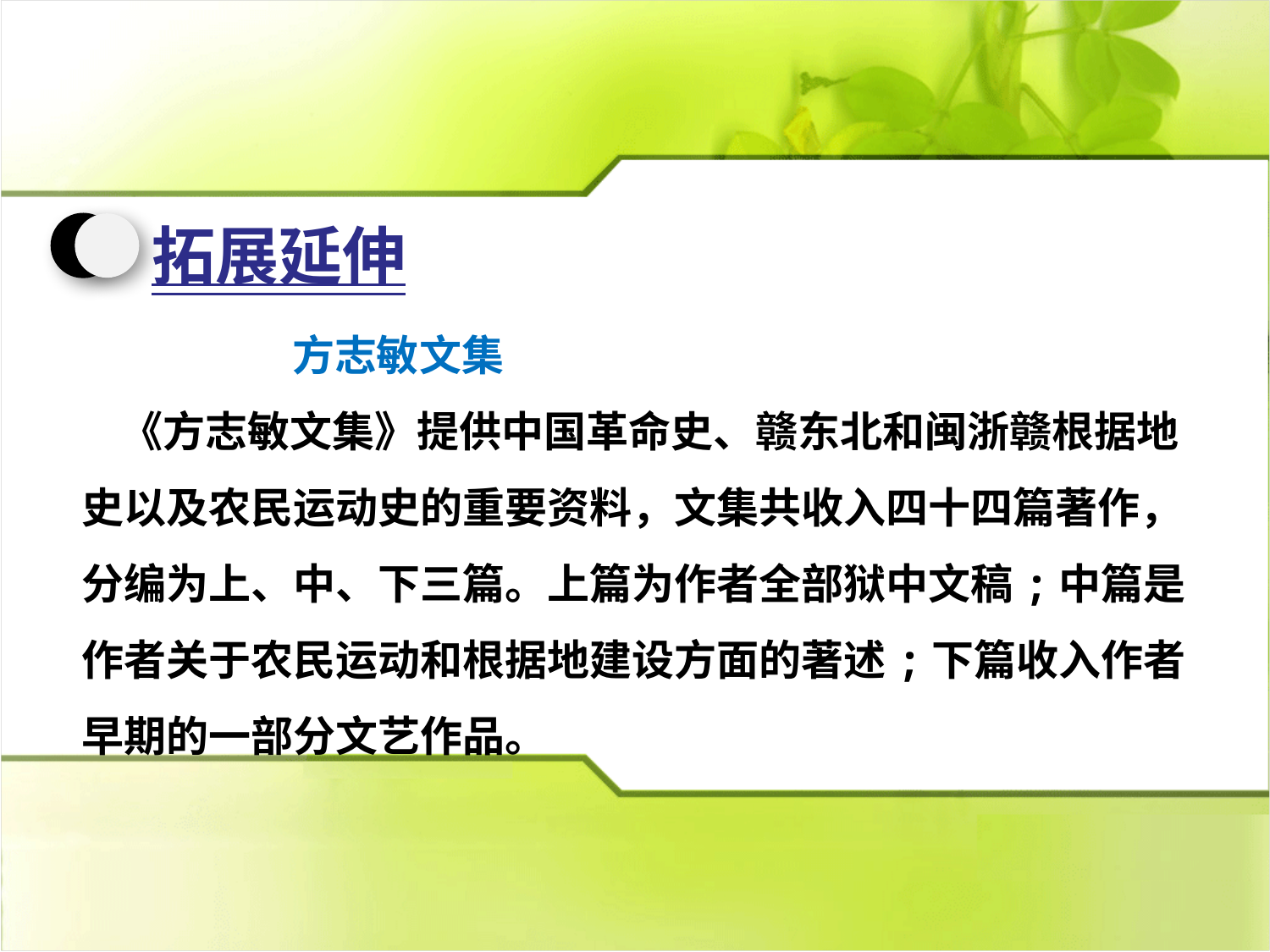

拓展延伸

                     方志敏文集
   《方志敏文集》提供中国革命史、赣东北和闽浙赣根据地史以及农民运动史的重要资料，文集共收入四十四篇著作，分编为上、中、下三篇。上篇为作者全部狱中文稿;中篇是作者关于农民运动和根据地建设方面的著述;下篇收入作者早期的一部分文艺作品。